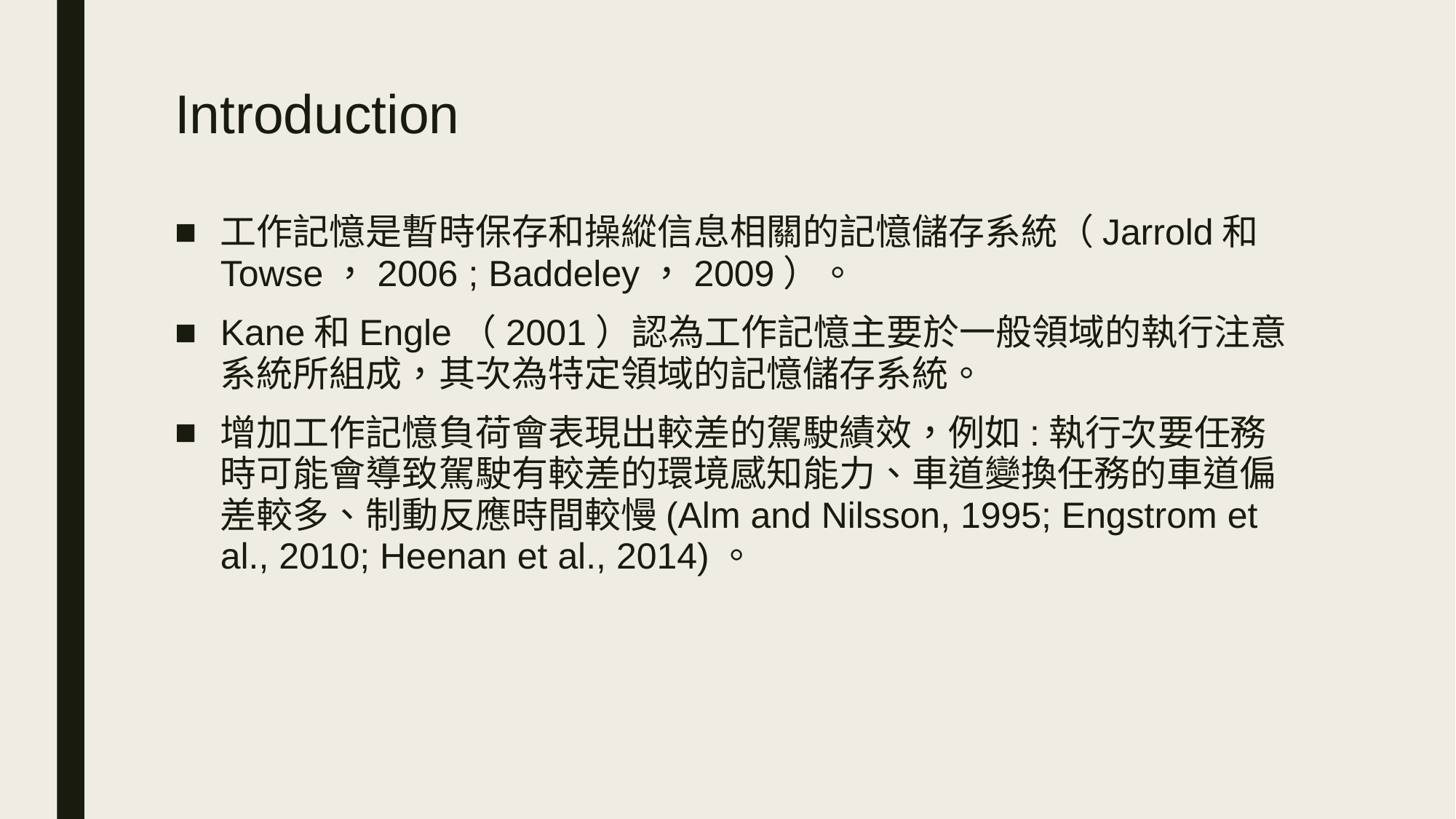

# Introduction
工作記憶是暫時保存和操縱信息相關的記憶儲存系統（Jarrold和Towse，2006 ; Baddeley，2009）。
Kane和Engle（2001）認為工作記憶主要於一般領域的執行注意系統所組成，其次為特定領域的記憶儲存系統。
增加工作記憶負荷會表現出較差的駕駛績效，例如:執行次要任務時可能會導致駕駛有較差的環境感知能力、車道變換任務的車道偏差較多、制動反應時間較慢(Alm and Nilsson, 1995; Engstrom et al., 2010; Heenan et al., 2014)。